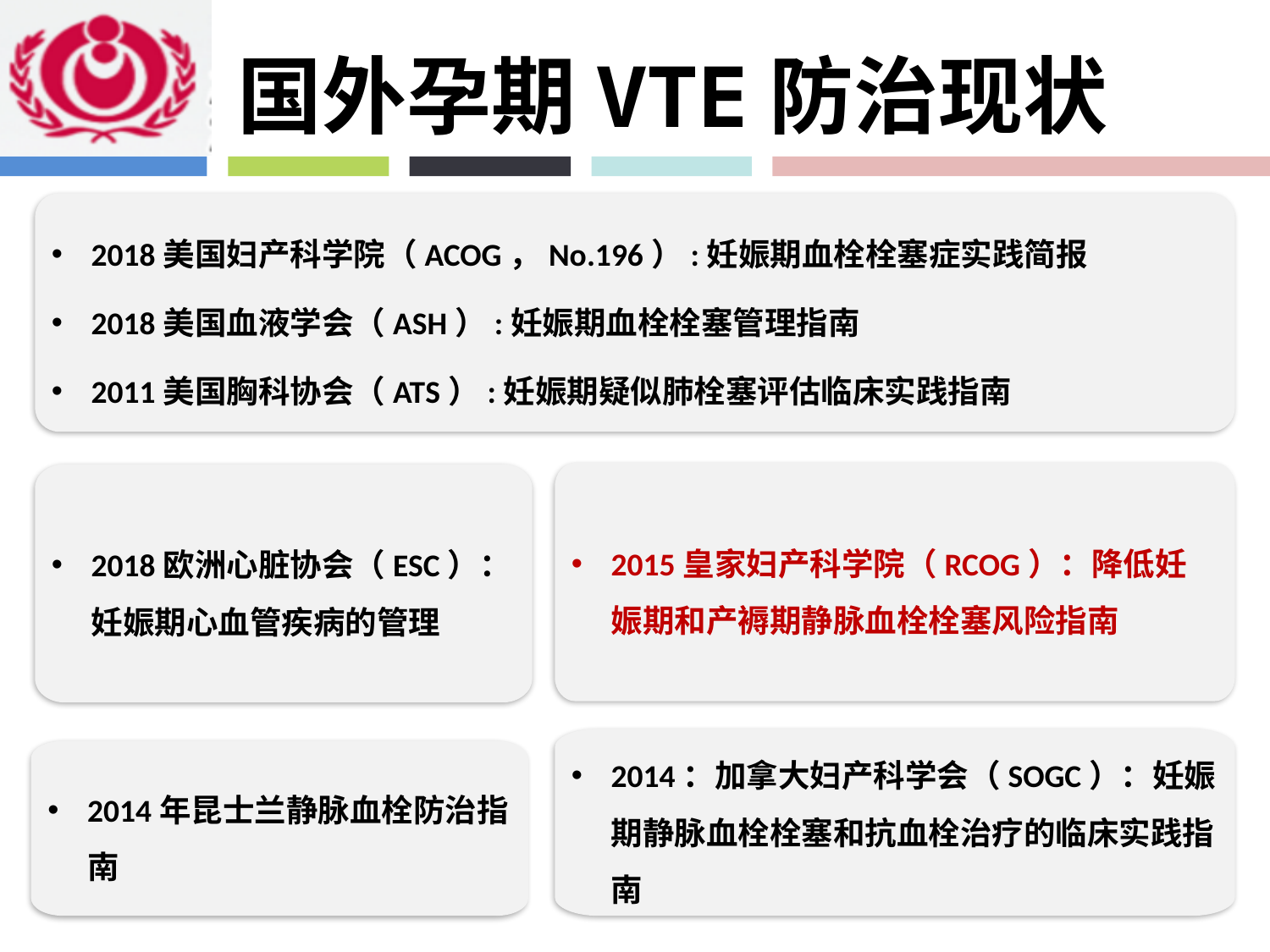

国外孕期VTE防治现状
2018美国妇产科学院（ACOG，No.196）:妊娠期血栓栓塞症实践简报
2018美国血液学会（ASH）:妊娠期血栓栓塞管理指南
2011美国胸科协会（ATS）:妊娠期疑似肺栓塞评估临床实践指南
2015皇家妇产科学院（RCOG）：降低妊娠期和产褥期静脉血栓栓塞风险指南
2018欧洲心脏协会（ESC）：妊娠期心血管疾病的管理
2014：加拿大妇产科学会（SOGC）：妊娠期静脉血栓栓塞和抗血栓治疗的临床实践指南
2014年昆士兰静脉血栓防治指南